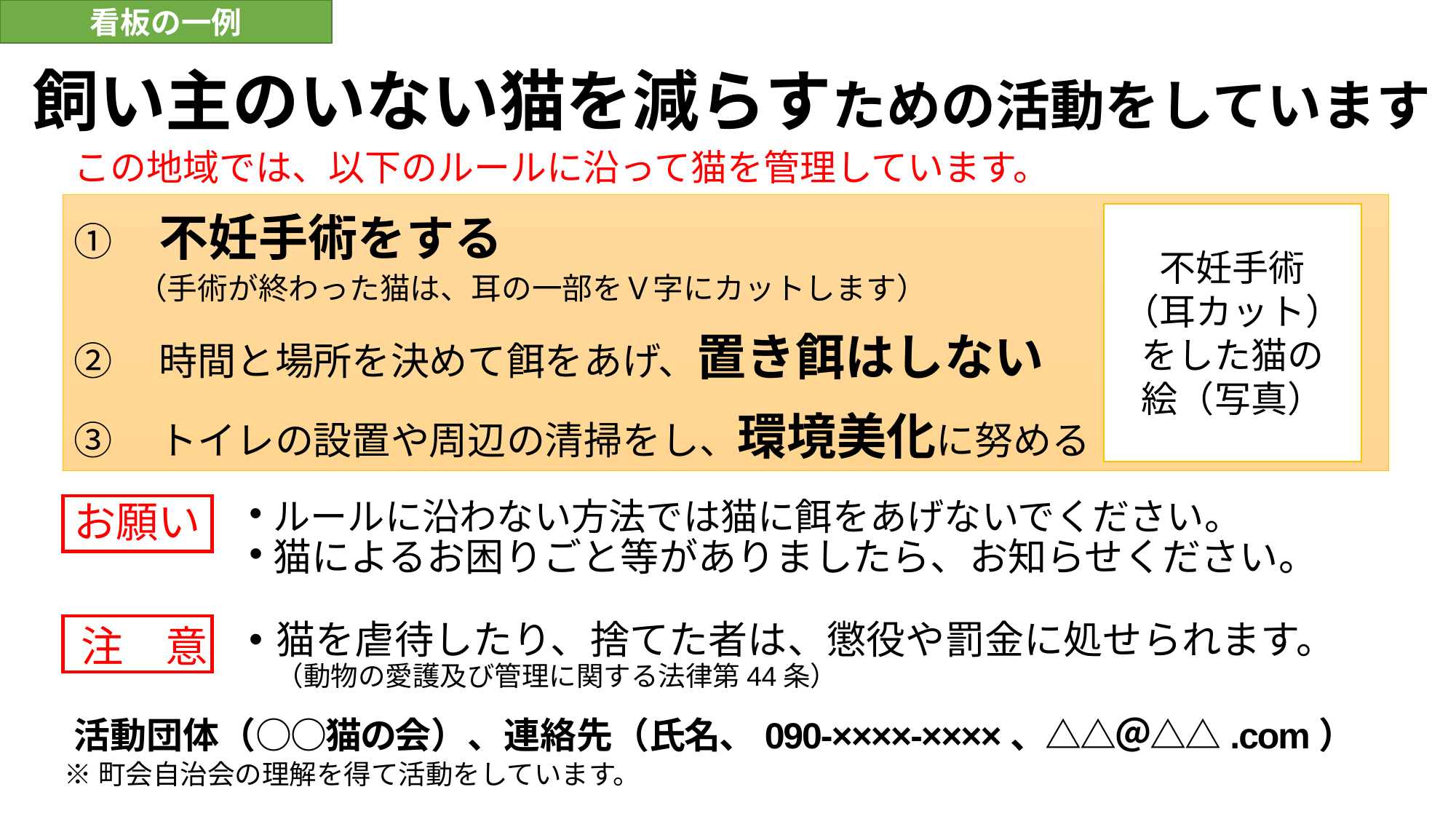

看板の一例
# 飼い主のいない猫を減らすための活動をしています
この地域では、以下のルールに沿って猫を管理しています。
①　不妊手術をする
（手術が終わった猫は、耳の一部をＶ字にカットします）
②　時間と場所を決めて餌をあげ、置き餌はしない
③　トイレの設置や周辺の清掃をし、環境美化に努める
不妊手術
（耳カット）
をした猫の
絵（写真）
お願い

ルールに沿わない方法では猫に餌をあげないでください。
猫によるお困りごと等がありましたら、お知らせください。
猫を虐待したり、捨てた者は、懲役や罰金に処せられます。
（動物の愛護及び管理に関する法律第44条）
注　意

活動団体（○○猫の会）、連絡先（氏名、090-××××-××××、△△＠△△.com）
※町会自治会の理解を得て活動をしています。